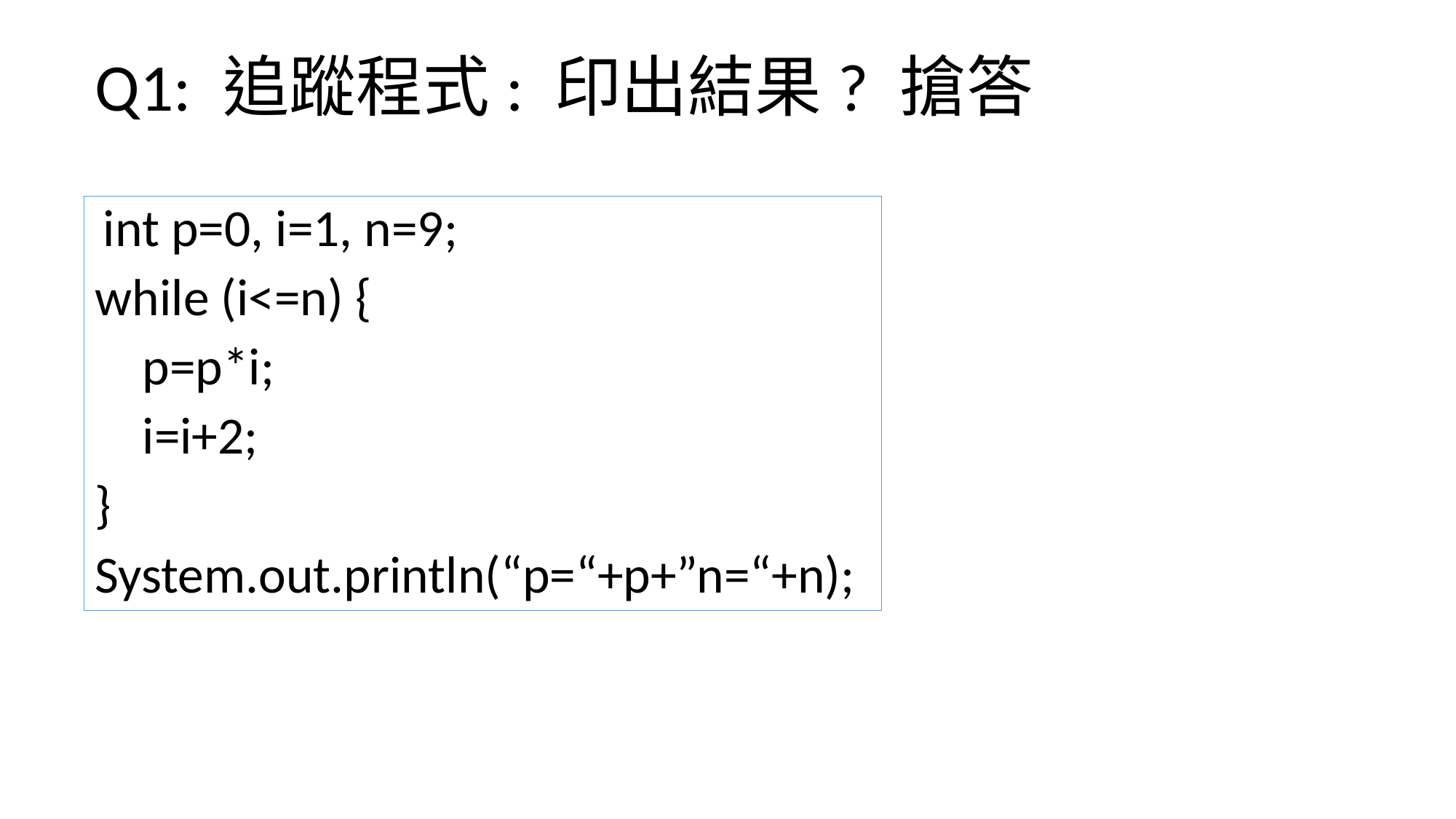

# Q1: 追蹤程式: 印出結果? 搶答
 int p=0, i=1, n=9;
while (i<=n) {
    p=p*i;
    i=i+2;
}
System.out.println(“p=“+p+”n=“+n);